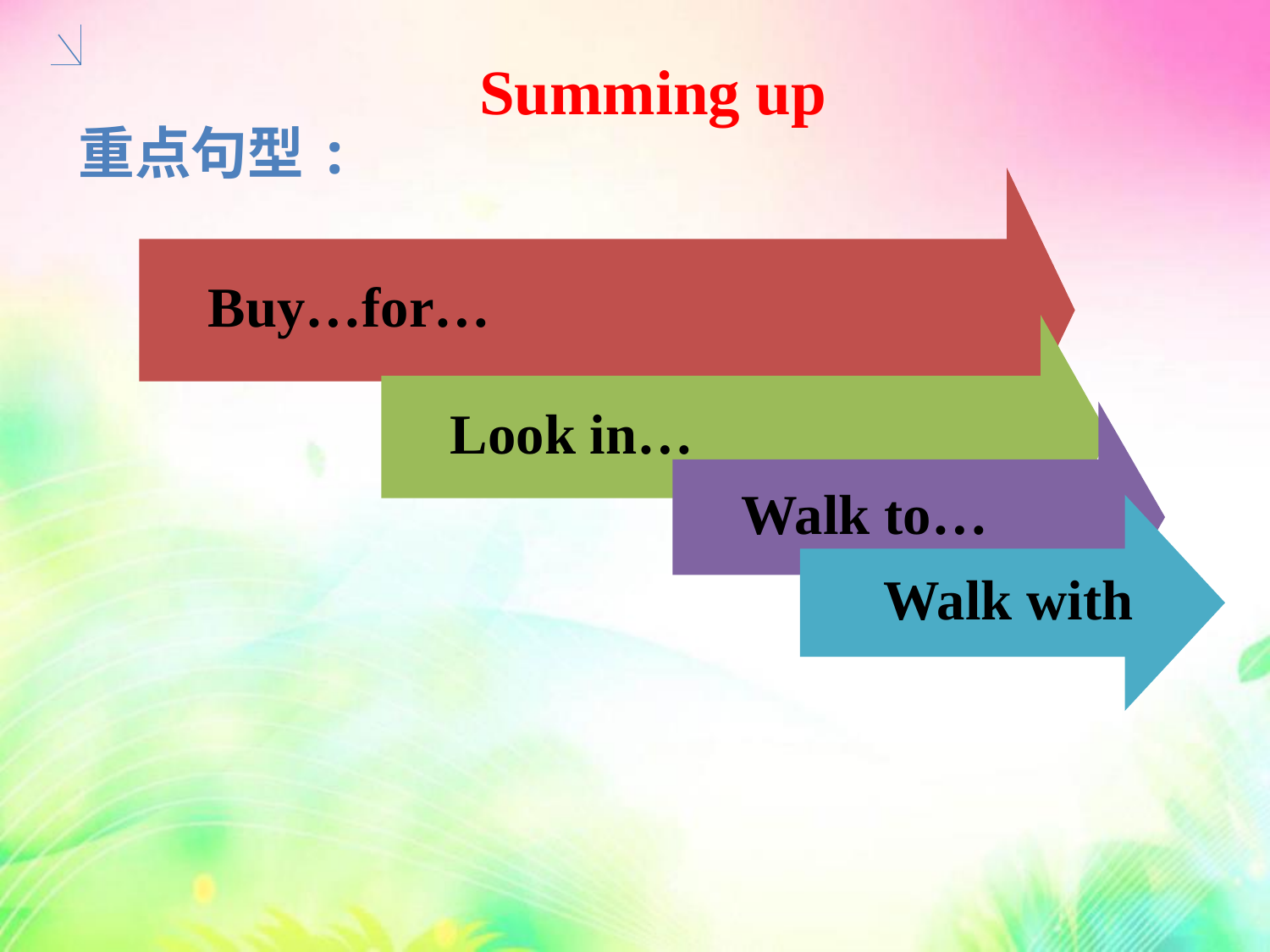

Summing up
重点句型:
Buy…for…
Look in…
Walk to…
Walk with